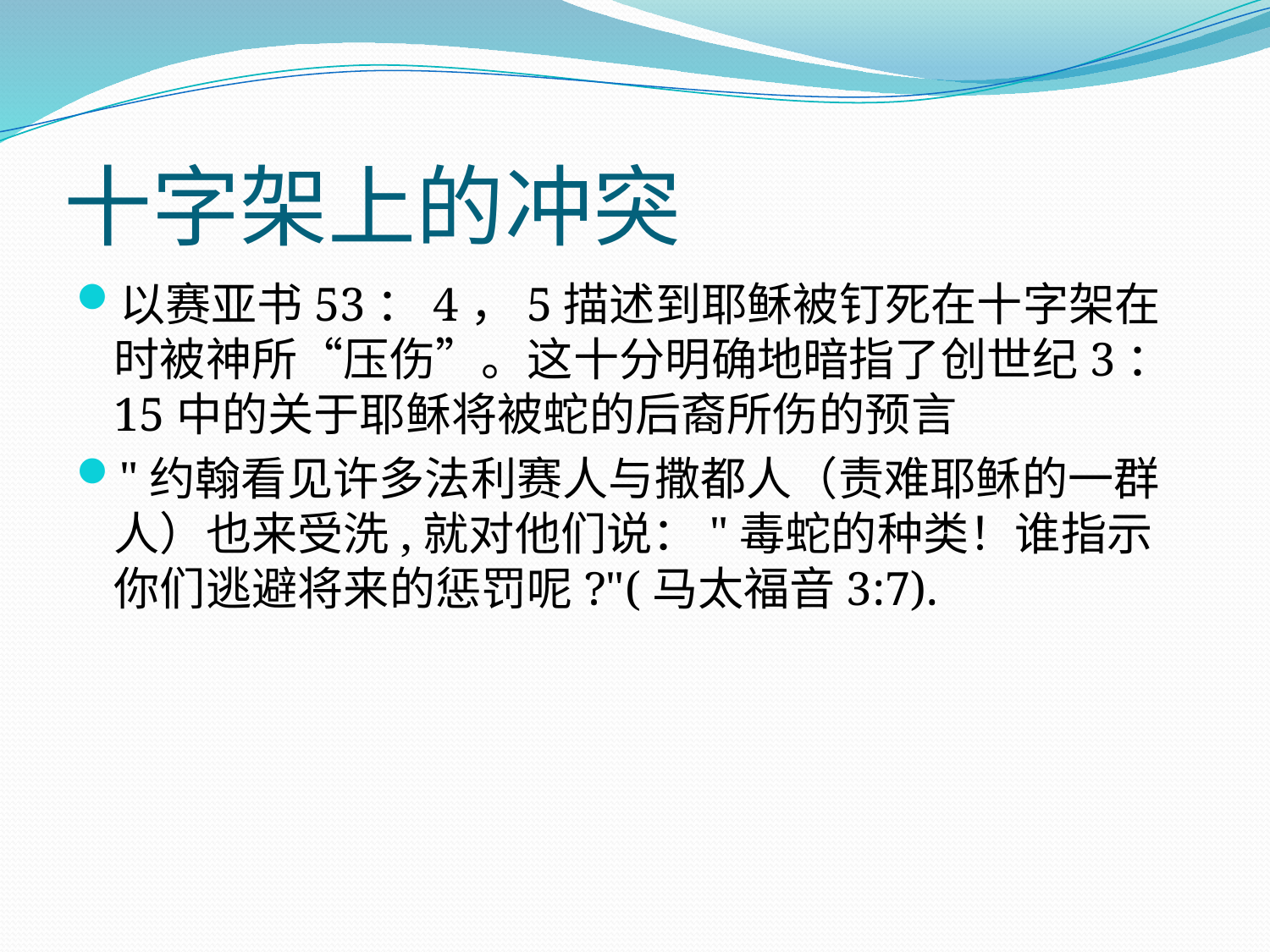

# 十字架上的冲突
以赛亚书53：4，5描述到耶稣被钉死在十字架在时被神所“压伤”。这十分明确地暗指了创世纪3：15中的关于耶稣将被蛇的后裔所伤的预言
"约翰看见许多法利赛人与撒都人（责难耶稣的一群人）也来受洗,就对他们说："毒蛇的种类！谁指示你们逃避将来的惩罚呢?"(马太福音3:7).